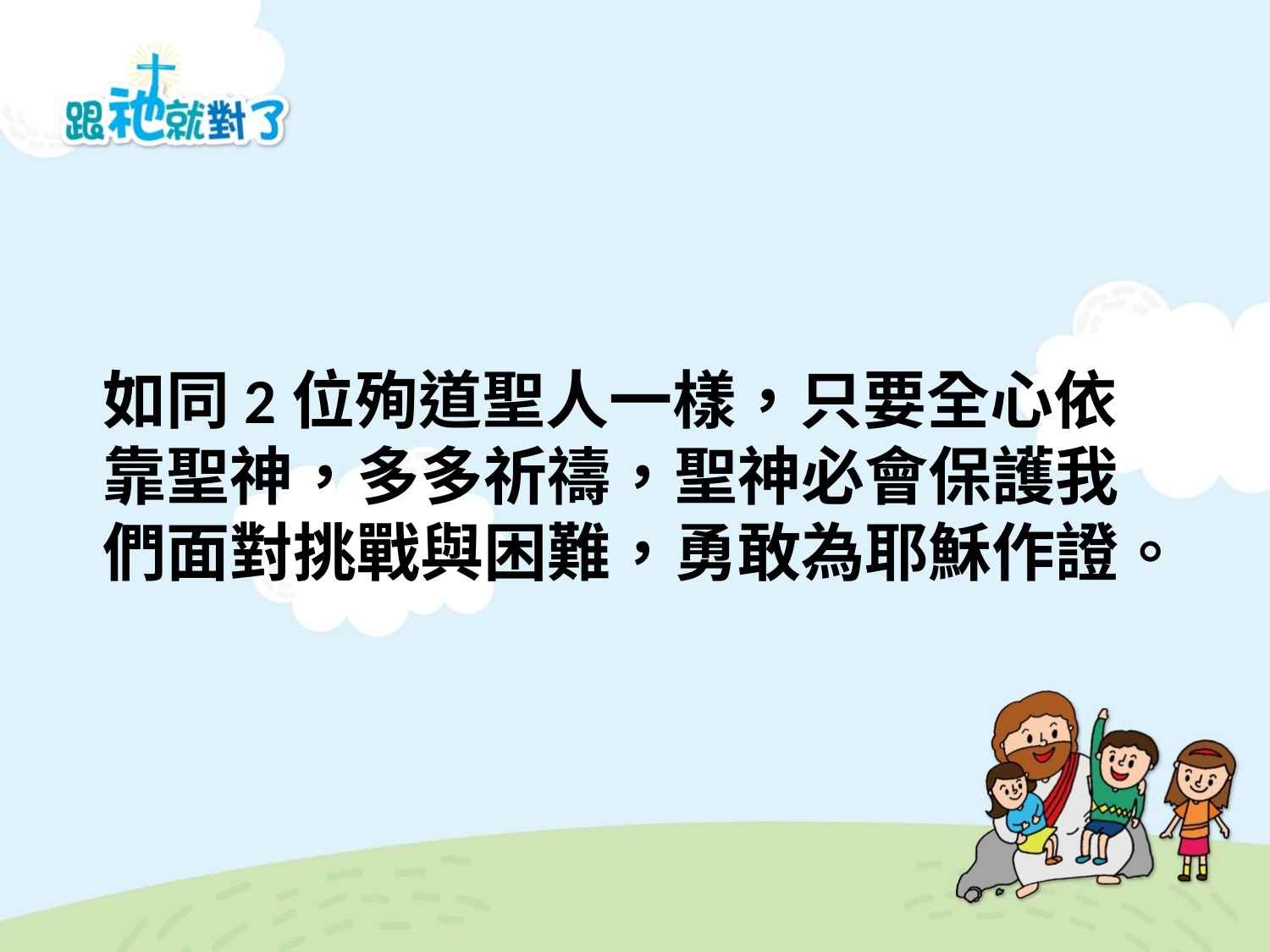

如同2位殉道聖人一樣，只要全心依靠聖神，多多祈禱，聖神必會保護我們面對挑戰與困難，勇敢為耶穌作證。